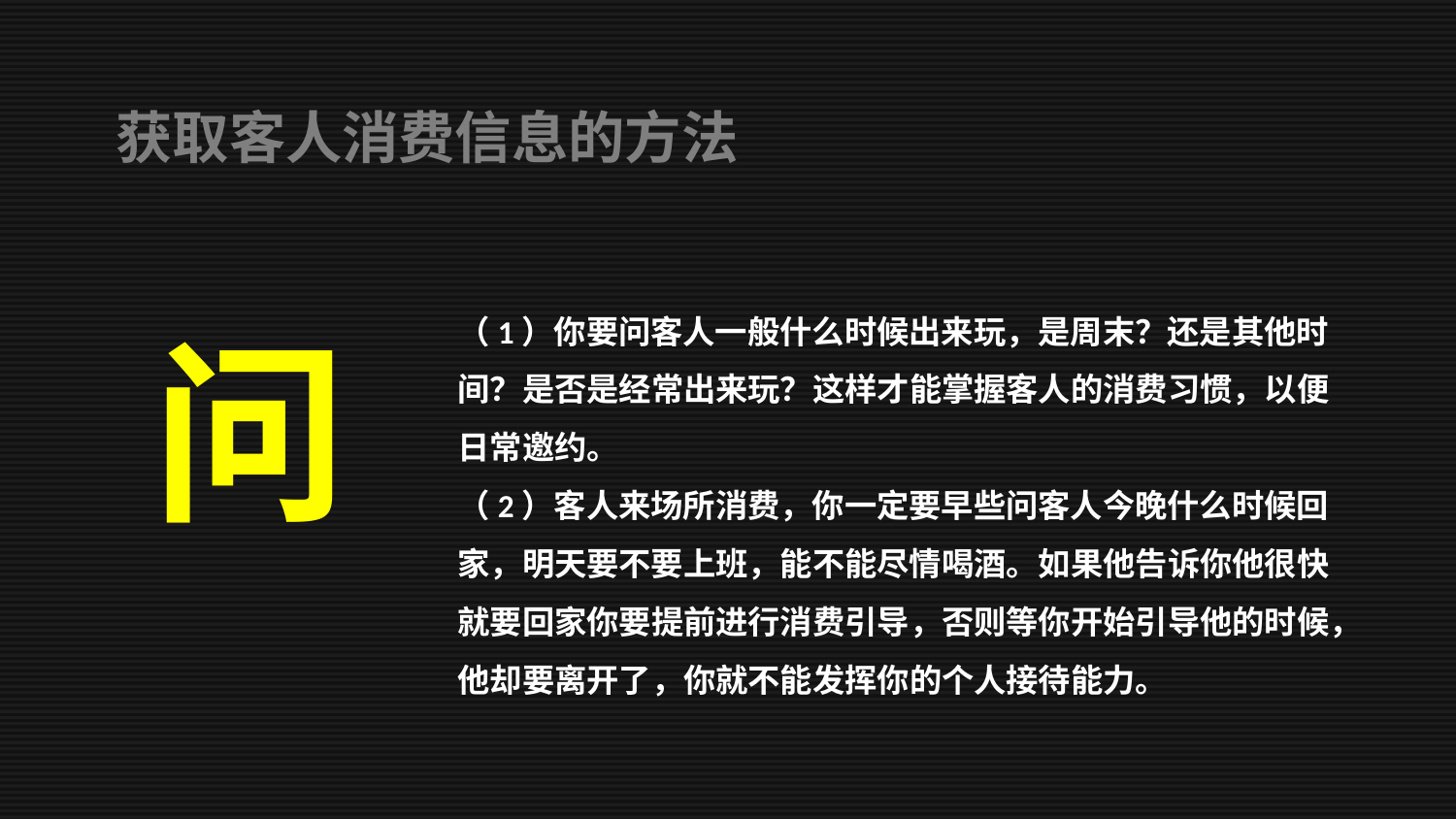

获取客人消费信息的方法
（1）你要问客人一般什么时候出来玩，是周末？还是其他时间？是否是经常出来玩？这样才能掌握客人的消费习惯，以便日常邀约。
（2）客人来场所消费，你一定要早些问客人今晚什么时候回家，明天要不要上班，能不能尽情喝酒。如果他告诉你他很快就要回家你要提前进行消费引导，否则等你开始引导他的时候，他却要离开了，你就不能发挥你的个人接待能力。
问